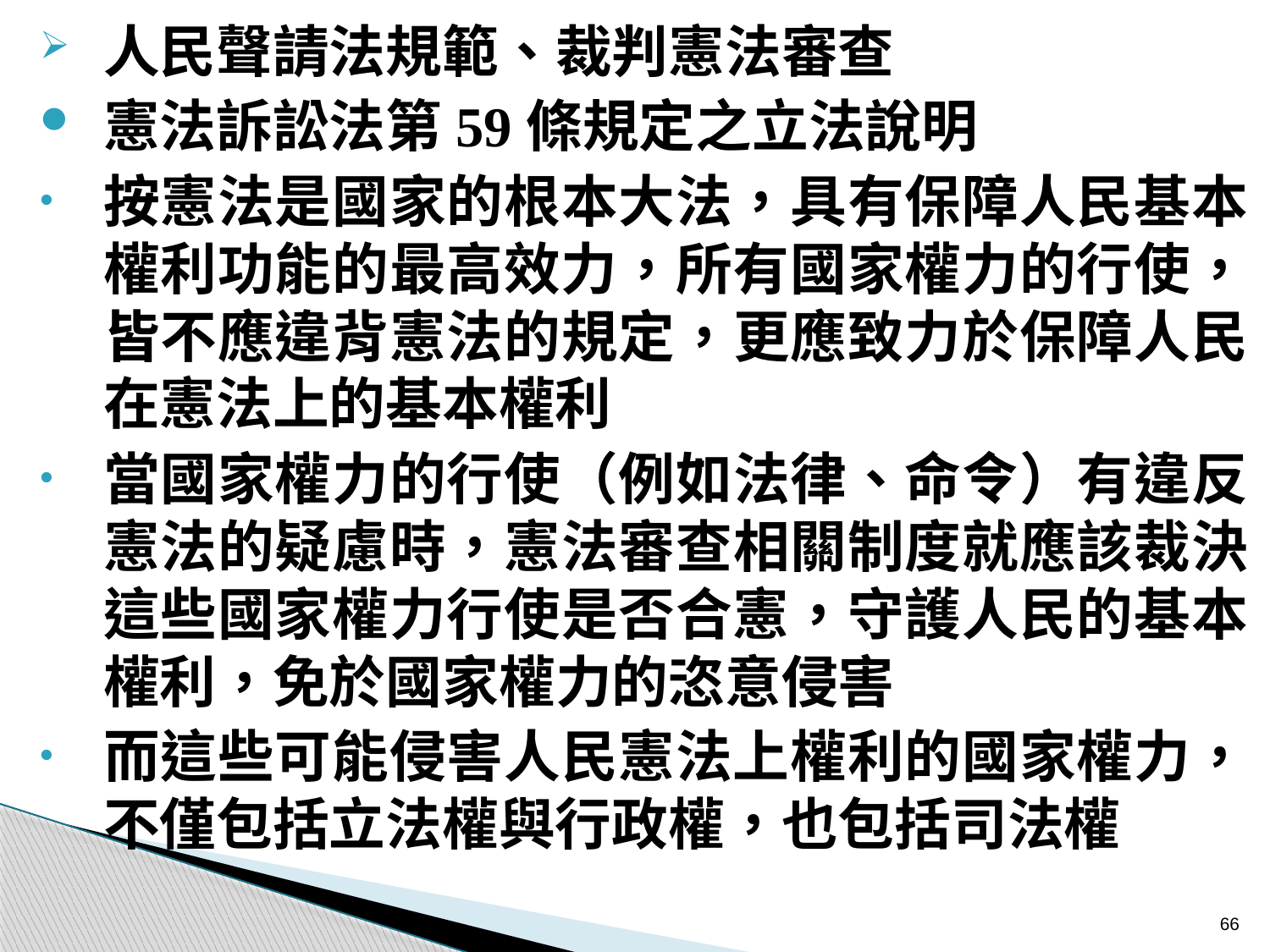

人民聲請法規範、裁判憲法審查
憲法訴訟法第59條規定之立法說明
按憲法是國家的根本大法，具有保障人民基本權利功能的最高效力，所有國家權力的行使，皆不應違背憲法的規定，更應致力於保障人民在憲法上的基本權利
當國家權力的行使（例如法律、命令）有違反憲法的疑慮時，憲法審查相關制度就應該裁決這些國家權力行使是否合憲，守護人民的基本權利，免於國家權力的恣意侵害
而這些可能侵害人民憲法上權利的國家權力，不僅包括立法權與行政權，也包括司法權
66